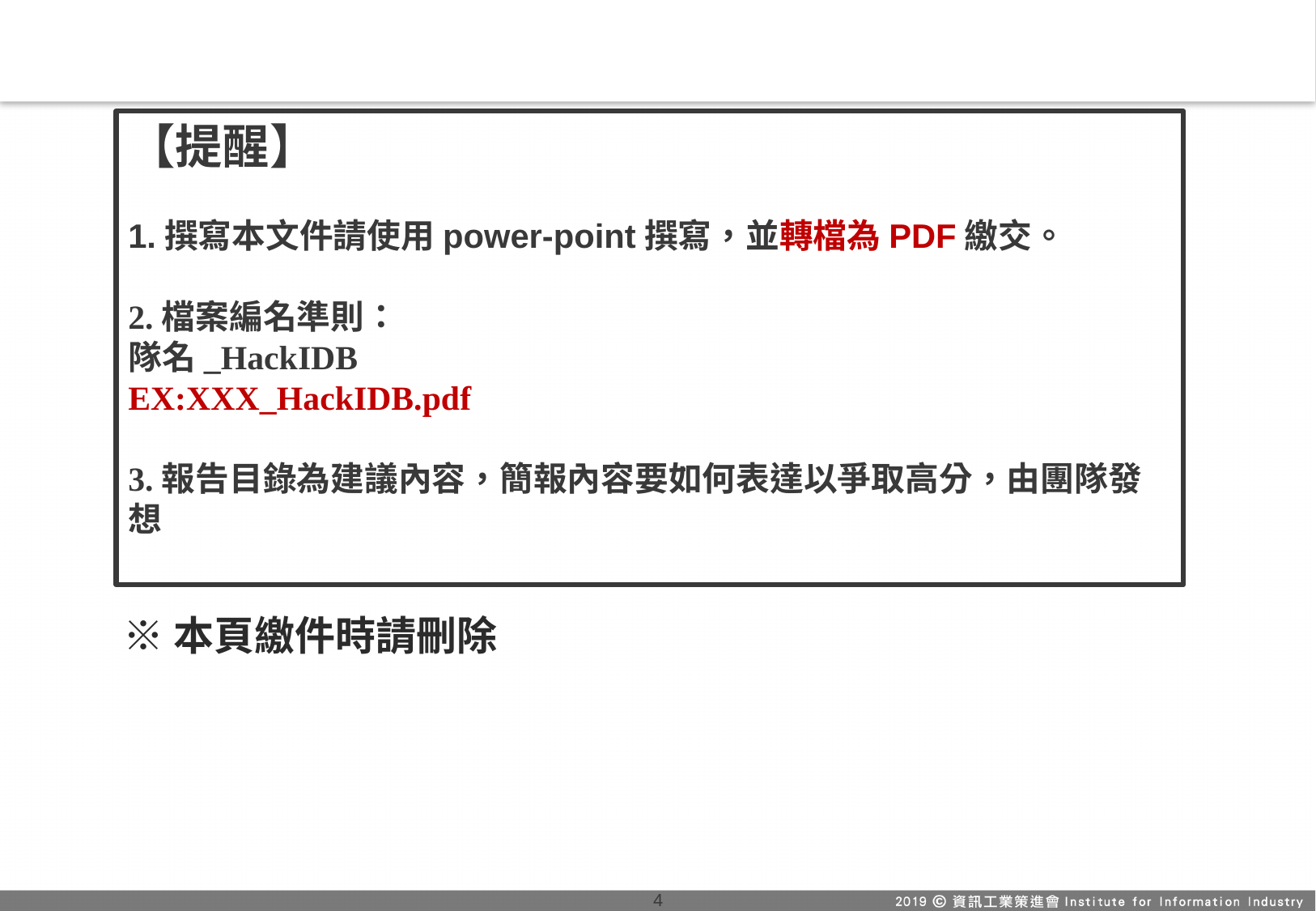

【提醒】

1.撰寫本文件請使用power-point撰寫，並轉檔為PDF繳交。

2.檔案編名準則：
隊名_HackIDB
EX:XXX_HackIDB.pdf

3.報告目錄為建議內容，簡報內容要如何表達以爭取高分，由團隊發想

※本頁繳件時請刪除
4